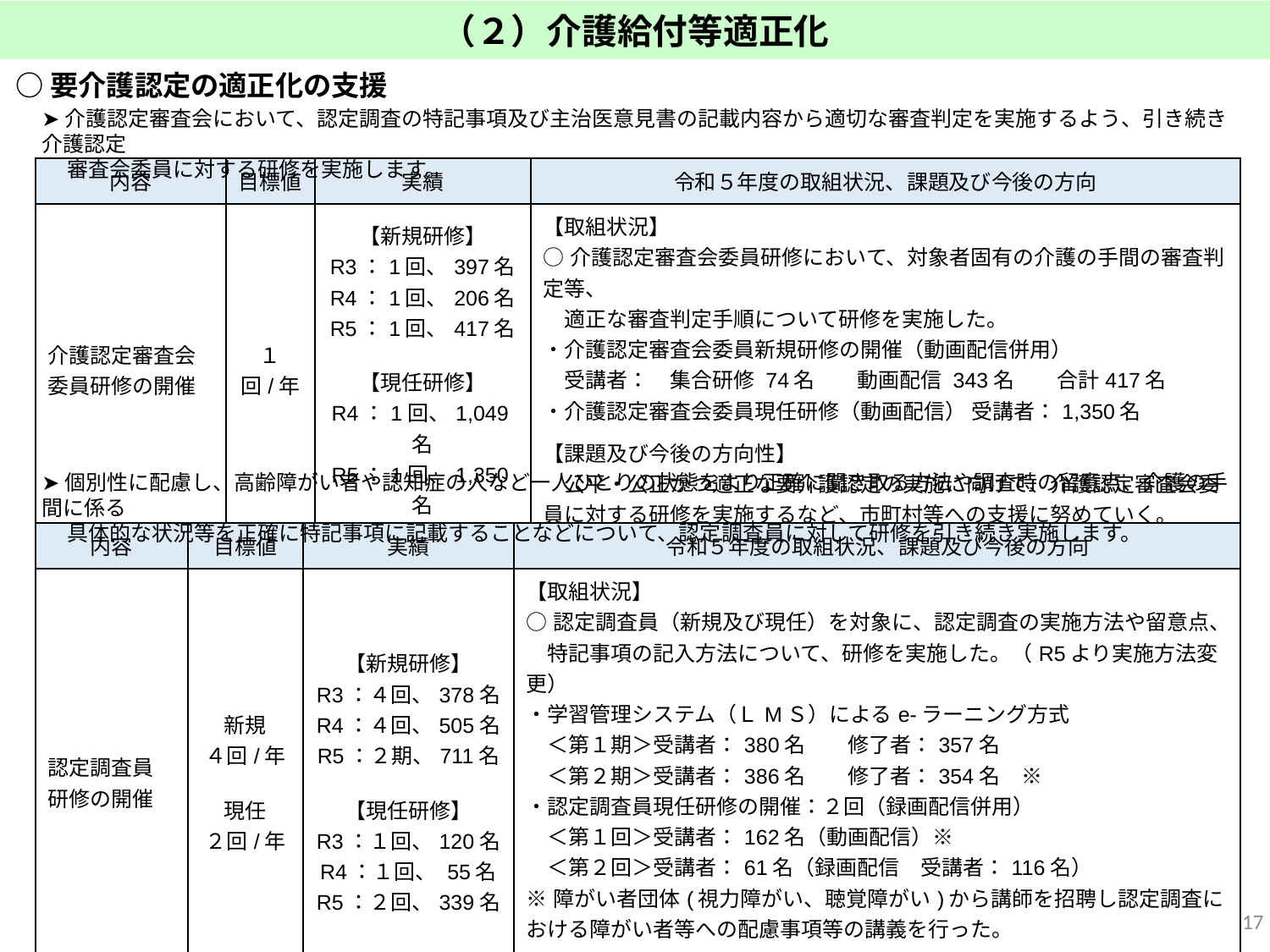

（２）介護給付等適正化
○要介護認定の適正化の支援
➤介護認定審査会において、認定調査の特記事項及び主治医意見書の記載内容から適切な審査判定を実施するよう、引き続き介護認定
　 審査会委員に対する研修を実施します。
| 内容 | 目標値 | 実績 | 令和５年度の取組状況、課題及び今後の方向 |
| --- | --- | --- | --- |
| 介護認定審査会委員研修の開催 | １回/年 | 【新規研修】 R3：1回、397名 R4：1回、206名 R5：1回、417名 【現任研修】 R4：1回、1,049名 R5：1回、1,350名 | 【取組状況】 ○介護認定審査会委員研修において、対象者固有の介護の手間の審査判定等、 　適正な審査判定手順について研修を実施した。 ・介護認定審査会委員新規研修の開催（動画配信併用） 　受講者：　集合研修 74名　　動画配信 343名　　合計417名 ・介護認定審査会委員現任研修（動画配信） 受講者：1,350名 【課題及び今後の方向性】 　公平・公正かつ適正な要介護認定の実施に向けて、介護認定審査会委員に対する研修を実施するなど、市町村等への支援に努めていく。 |
➤個別性に配慮し、高齢障がい者や認知症の人など一人ひとりの状態をより正確に聞き取る方法や調査時の留意点、介護の手間に係る
　 具体的な状況等を正確に特記事項に記載することなどについて、認定調査員に対して研修を引き続き実施します。
| 内容 | 目標値 | 実績 | 令和５年度の取組状況、課題及び今後の方向 |
| --- | --- | --- | --- |
| 認定調査員 研修の開催 | 新規 ４回/年 現任 ２回/年 | 【新規研修】 R3：４回、378名 R4：４回、505名 R5：２期、711名 【現任研修】 R3：１回、120名 R4：１回、 55名 R5：２回、339名 | 【取組状況】 ○認定調査員（新規及び現任）を対象に、認定調査の実施方法や留意点、 　特記事項の記入方法について、研修を実施した。（R5より実施方法変更） ・学習管理システム（ＬМＳ）によるe-ラーニング方式 　＜第１期＞受講者：380名　　修了者：357名 　＜第２期＞受講者：386名　　修了者：354名　※ ・認定調査員現任研修の開催：２回（録画配信併用） 　＜第１回＞受講者：162名（動画配信）※ 　＜第２回＞受講者：61名（録画配信　受講者：116名） ※障がい者団体(視力障がい、聴覚障がい)から講師を招聘し認定調査における障がい者等への配慮事項等の講義を行った。 【課題及び今後の方向性】 公平・公正かつ適切な認定調査を実施するために必要な知識及び技能を認定調査員や市町村職員等が修得できるよう、市町村への支援に努めていく。 |
17